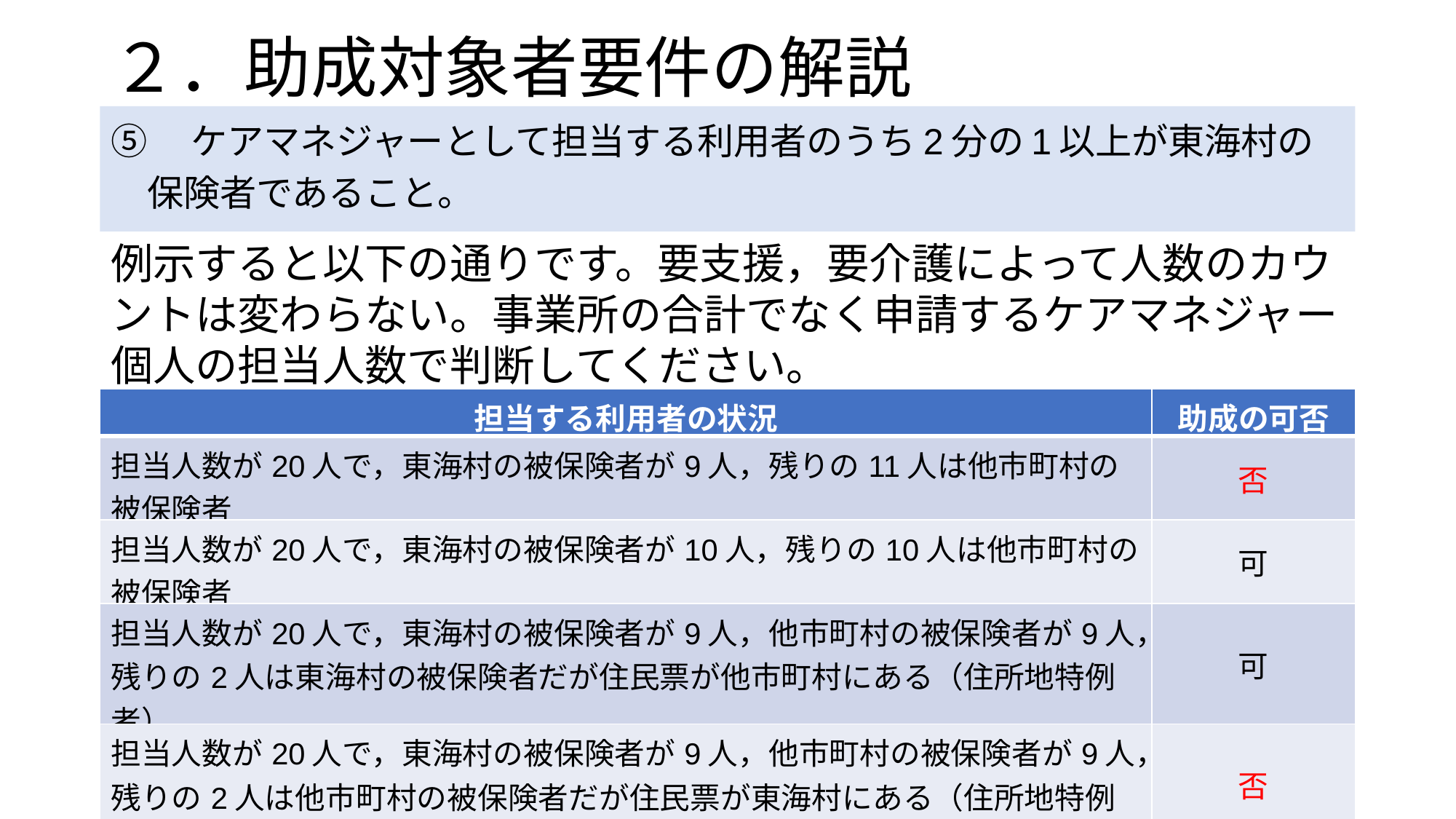

# ２．助成対象者要件の解説
⑤　ケアマネジャーとして担当する利用者のうち2分の1以上が東海村の
　保険者であること。
例示すると以下の通りです。要支援，要介護によって人数のカウントは変わらない。事業所の合計でなく申請するケアマネジャー個人の担当人数で判断してください。
| 担当する利用者の状況 | 助成の可否 |
| --- | --- |
| 担当人数が20人で，東海村の被保険者が9人，残りの11人は他市町村の被保険者 | 否 |
| 担当人数が20人で，東海村の被保険者が10人，残りの10人は他市町村の被保険者 | 可 |
| 担当人数が20人で，東海村の被保険者が9人，他市町村の被保険者が9人，残りの2人は東海村の被保険者だが住民票が他市町村にある（住所地特例者）。 | 可 |
| 担当人数が20人で，東海村の被保険者が9人，他市町村の被保険者が9人，残りの2人は他市町村の被保険者だが住民票が東海村にある（住所地特例者）。 | 否 |